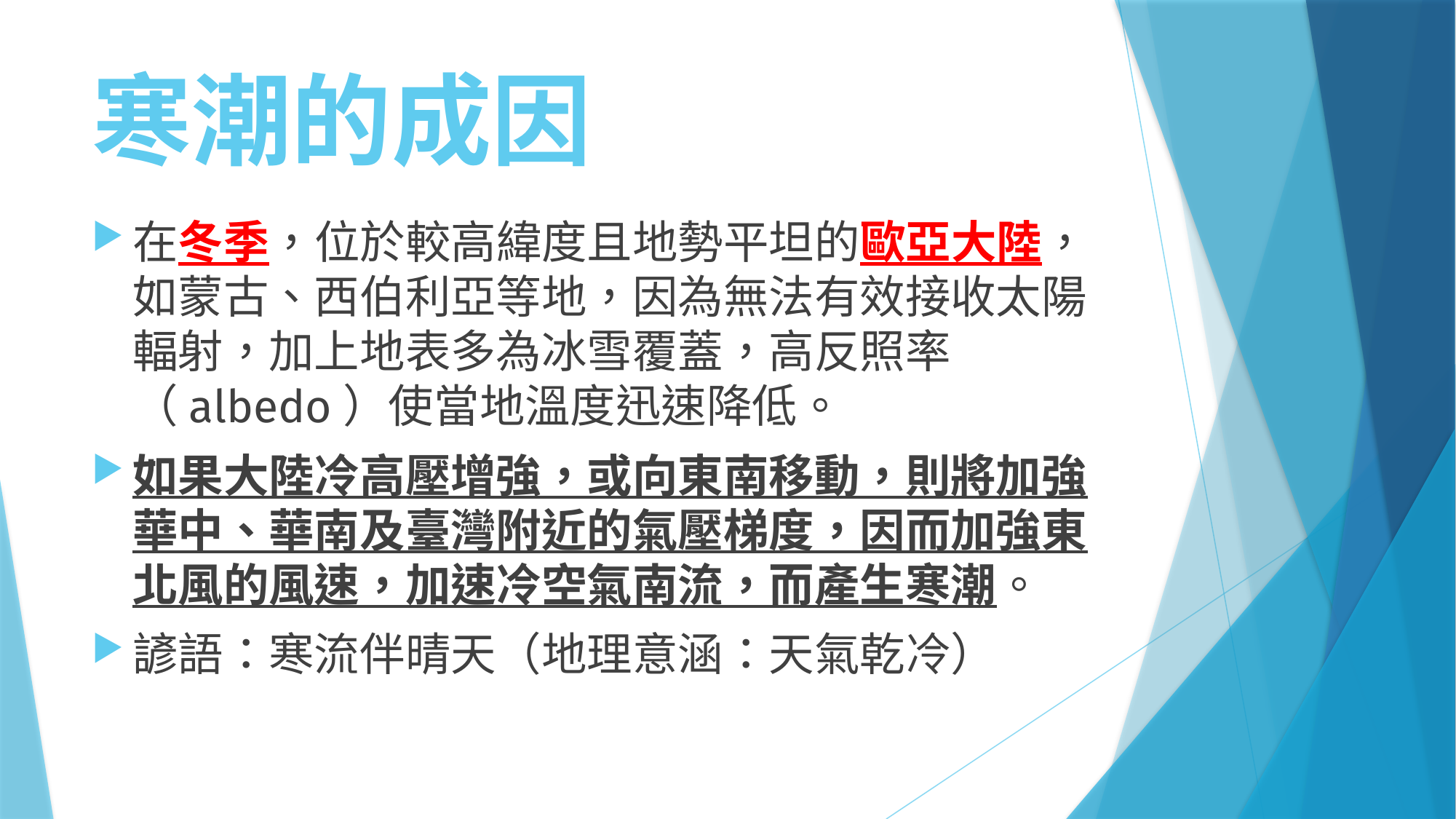

# 寒潮的成因
在冬季，位於較高緯度且地勢平坦的歐亞大陸，如蒙古、西伯利亞等地，因為無法有效接收太陽輻射，加上地表多為冰雪覆蓋，高反照率（albedo）使當地溫度迅速降低。
如果大陸冷高壓增強，或向東南移動，則將加強華中、華南及臺灣附近的氣壓梯度，因而加強東北風的風速，加速冷空氣南流，而產生寒潮。
諺語：寒流伴晴天（地理意涵：天氣乾冷）